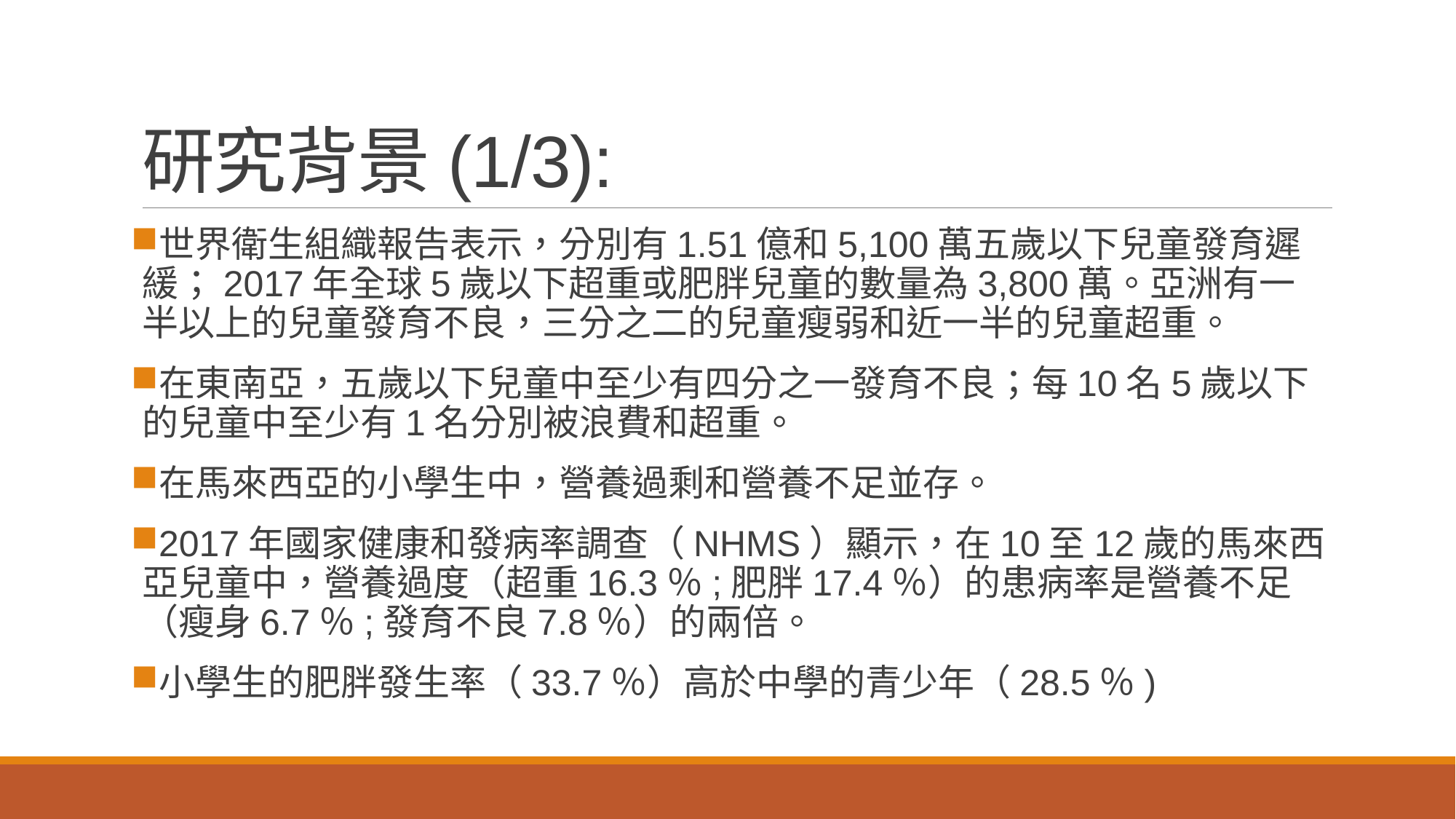

# 研究背景(1/3):
世界衛生組織報告表示，分別有1.51億和5,100萬五歲以下兒童發育遲緩；2017年全球5歲以下超重或肥胖兒童的數量為3,800萬。亞洲有一半以上的兒童發育不良，三分之二的兒童瘦弱和近一半的兒童超重。
在東南亞，五歲以下兒童中至少有四分之一發育不良；每10名5歲以下的兒童中至少有1名分別被浪費和超重。
在馬來西亞的小學生中，營養過剩和營養不足並存。
2017年國家健康和發病率調查（NHMS）顯示，在10至12歲的馬來西亞兒童中，營養過度（超重16.3％;肥胖17.4％）的患病率是營養不足（瘦身6.7％;發育不良7.8％）的兩倍。
小學生的肥胖發生率（33.7％）高於中學的青少年（28.5％)